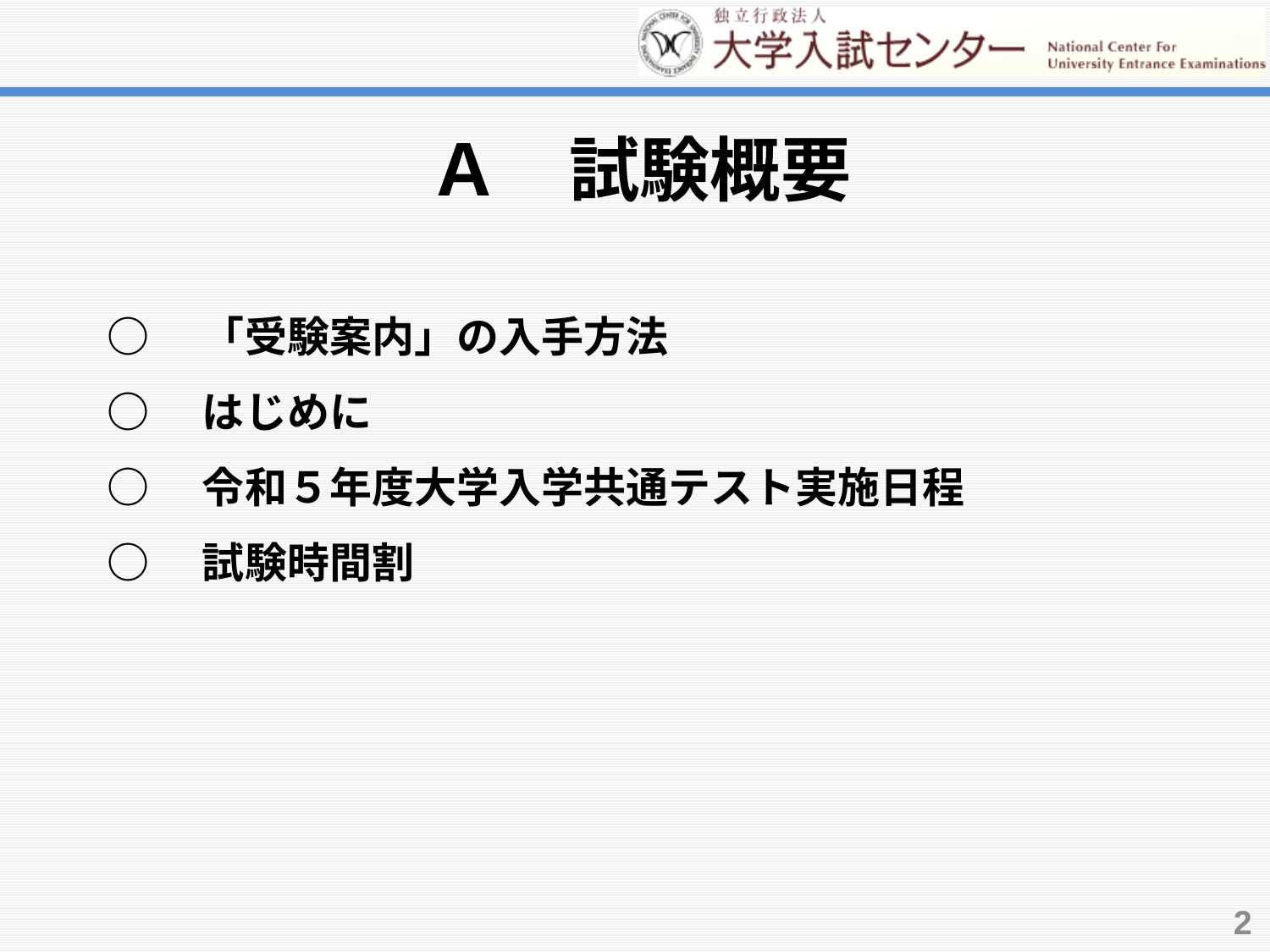

Ａ　試験概要

○　「受験案内」の入手方法
○　はじめに
○　令和５年度大学入学共通テスト実施日程
○　試験時間割
2